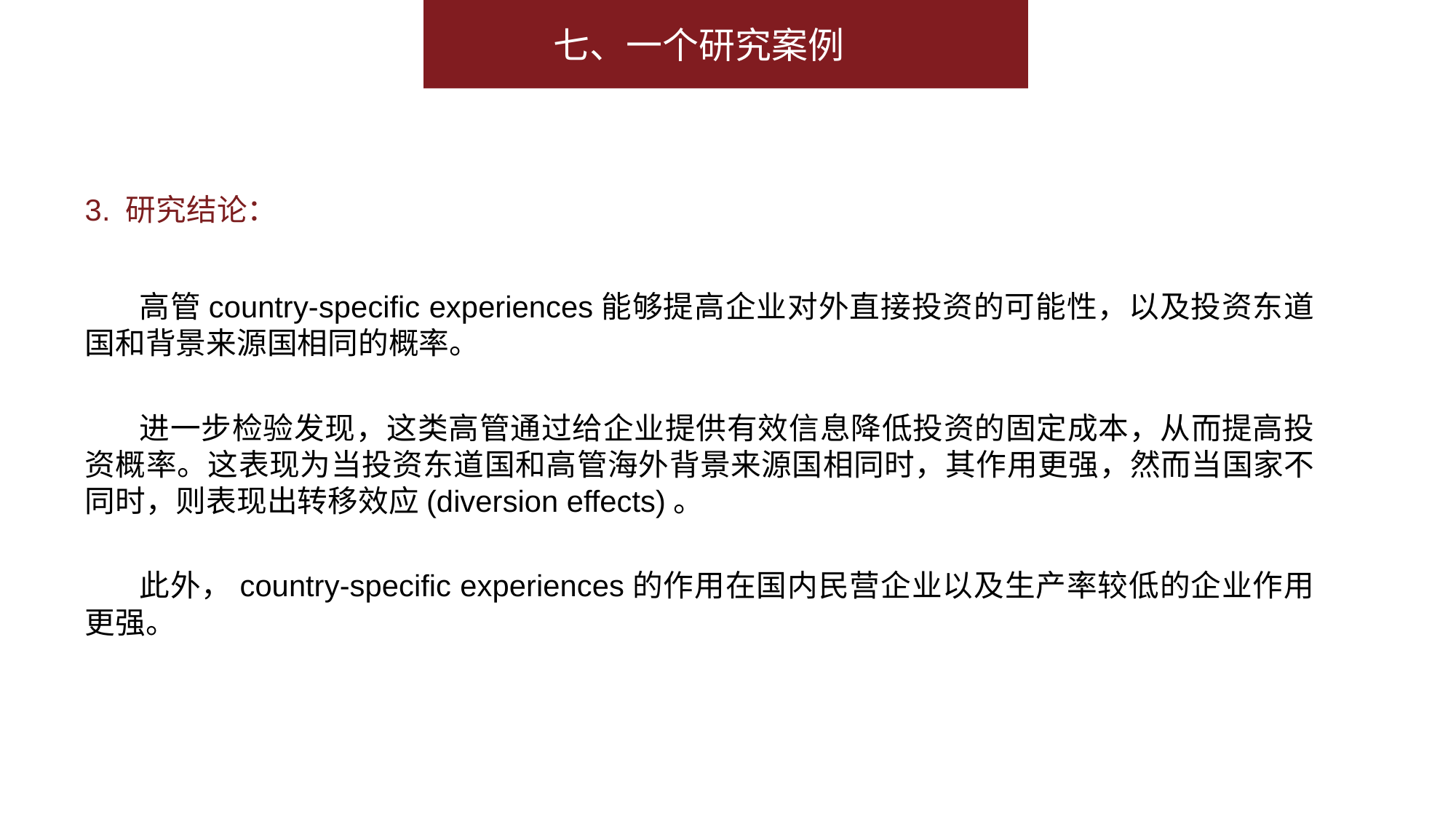

七、一个研究案例
3. 研究结论：

高管country-specific experiences能够提高企业对外直接投资的可能性，以及投资东道国和背景来源国相同的概率。

进一步检验发现，这类高管通过给企业提供有效信息降低投资的固定成本，从而提高投资概率。这表现为当投资东道国和高管海外背景来源国相同时，其作用更强，然而当国家不同时，则表现出转移效应(diversion effects)。

此外，country-specific experiences的作用在国内民营企业以及生产率较低的企业作用更强。